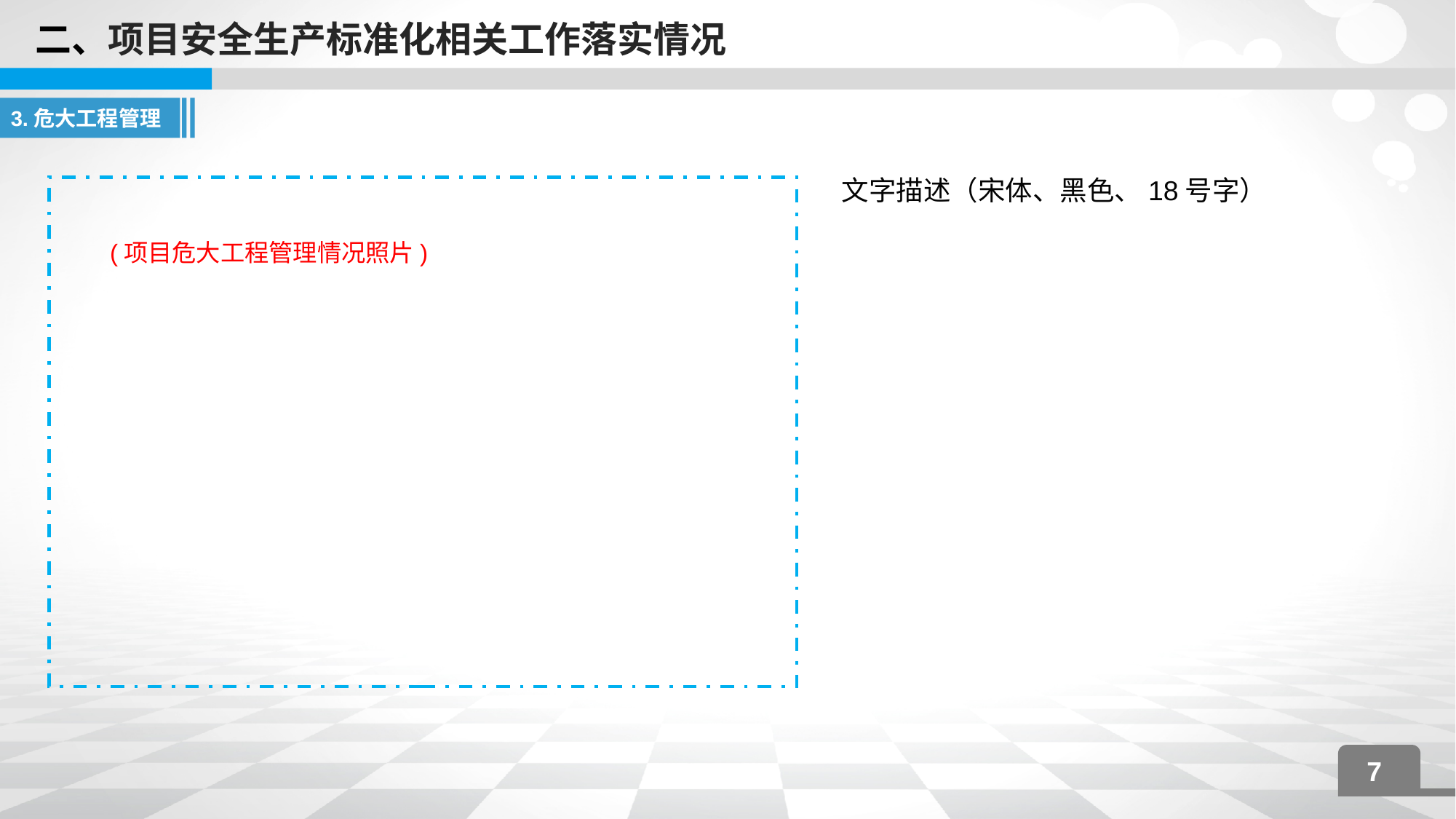

二、项目安全生产标准化相关工作落实情况

3.危大工程管理

文字描述（宋体、黑色、18号字）

(项目危大工程管理情况照片)